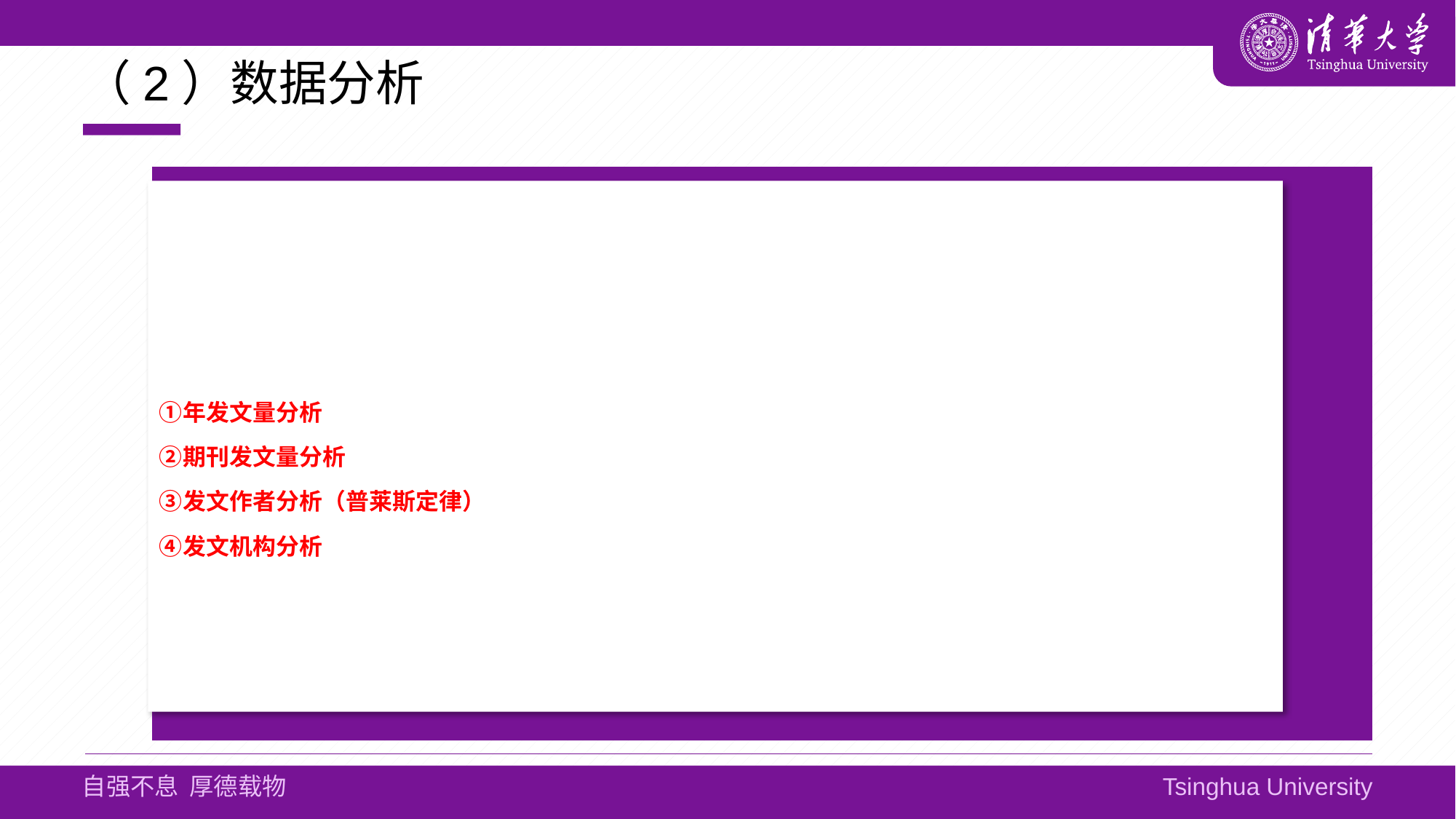

# （2）数据分析

①年发文量分析
②期刊发文量分析
③发文作者分析（普莱斯定律）
④发文机构分析